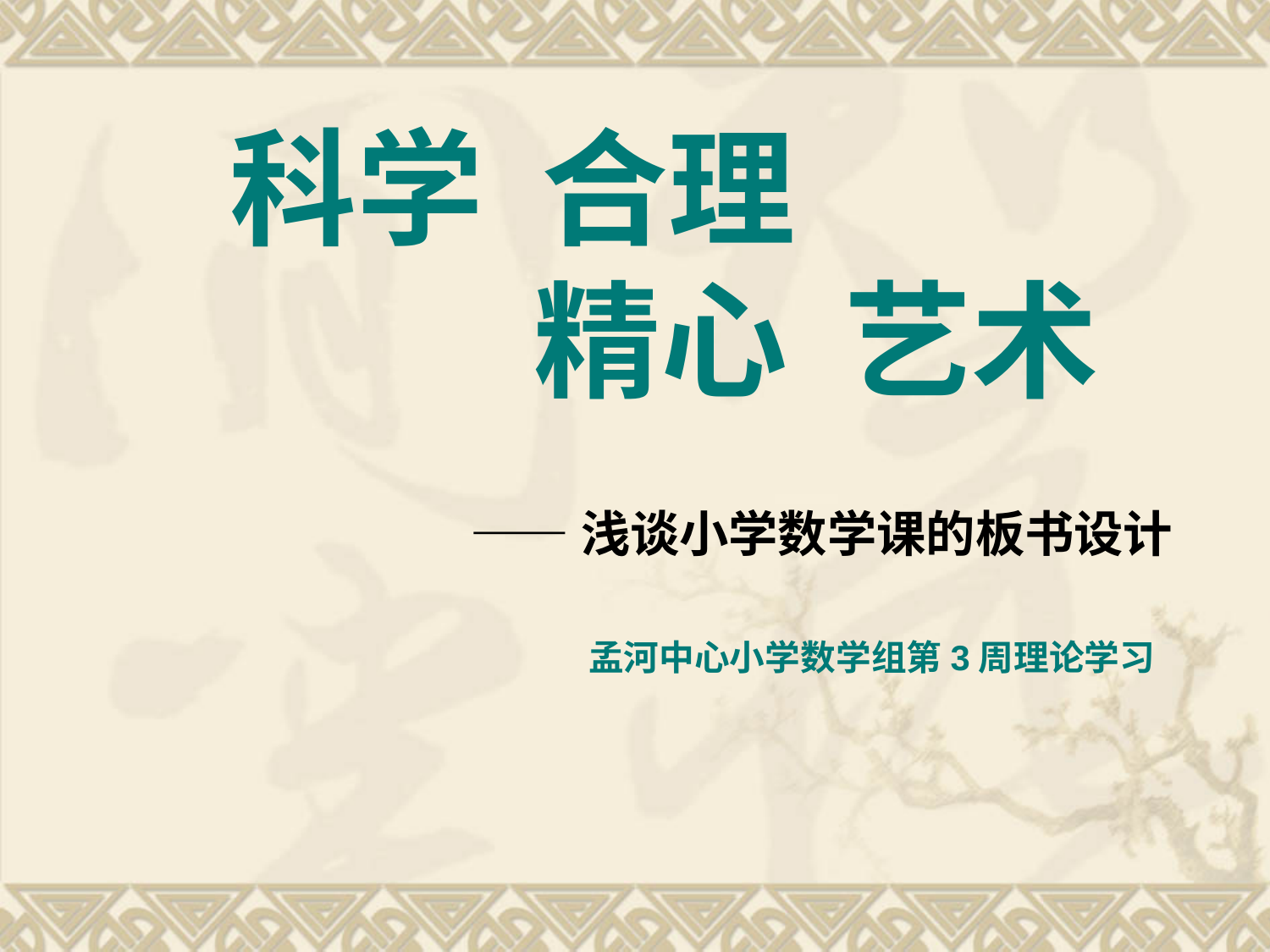

科学  合理
                    精心  艺术
# ——浅谈小学数学课的板书设计
孟河中心小学数学组第3周理论学习